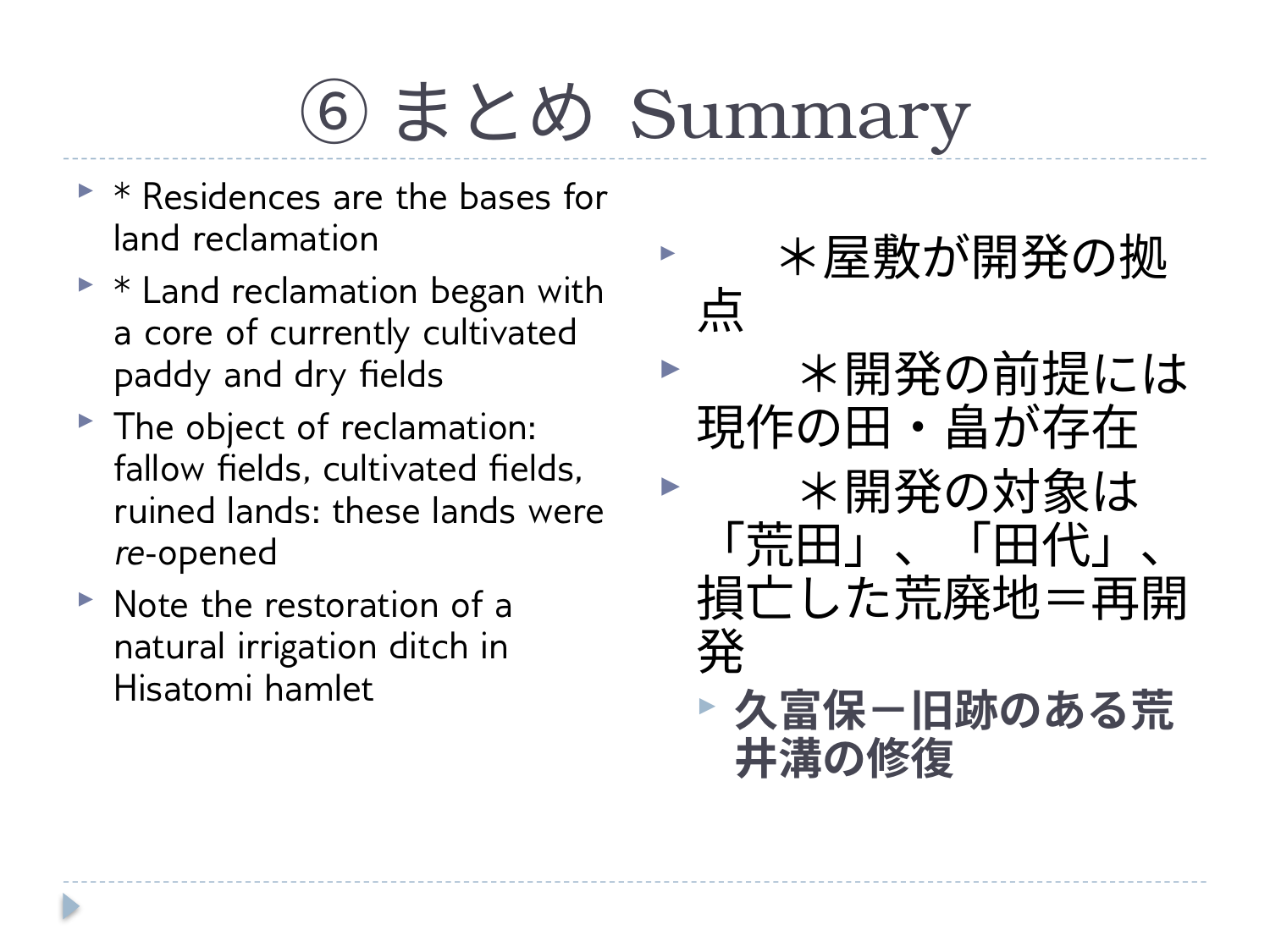

# ⑥まとめ Summary
* Residences are the bases for land reclamation
* Land reclamation began with a core of currently cultivated paddy and dry fields
The object of reclamation: fallow fields, cultivated fields, ruined lands: these lands were re-opened
Note the restoration of a natural irrigation ditch in Hisatomi hamlet

　　＊屋敷が開発の拠点
　　＊開発の前提には現作の田・畠が存在
　　＊開発の対象は「荒田」、「田代」、損亡した荒廃地＝再開発
久富保－旧跡のある荒井溝の修復